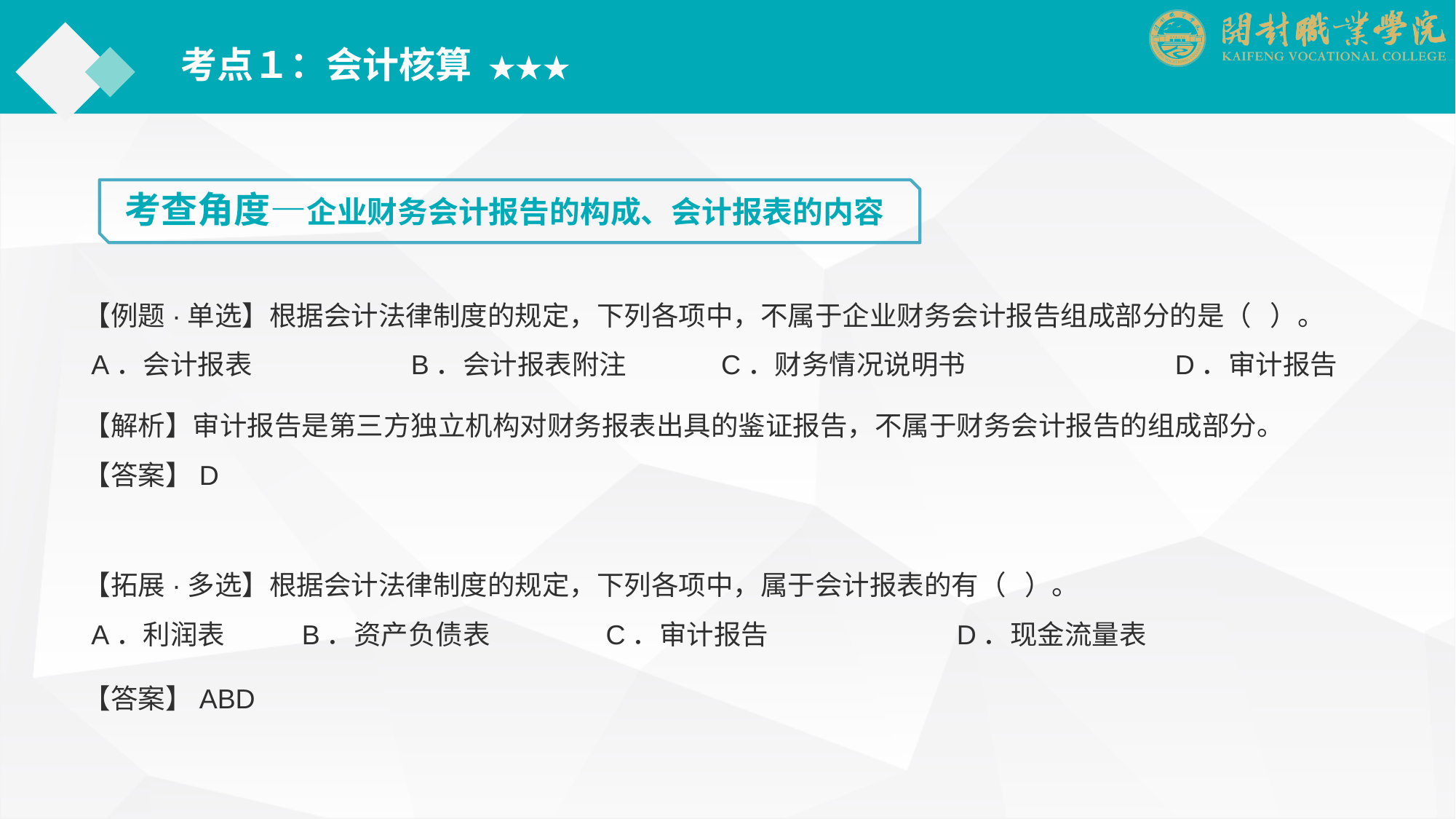

考点１：会计核算  ★★★
考查角度—企业财务会计报告的构成、会计报表的内容

【例题·单选】根据会计法律制度的规定，下列各项中，不属于企业财务会计报告组成部分的是（   ）。
 A．会计报表		B．会计报表附注　　　 C．财务情况说明书		D．审计报告
【解析】审计报告是第三方独立机构对财务报表出具的鉴证报告，不属于财务会计报告的组成部分。
【答案】D
【拓展·多选】根据会计法律制度的规定，下列各项中，属于会计报表的有（   ）。
 A．利润表	B．资产负债表　　　　C．审计报告		D．现金流量表
【答案】ABD